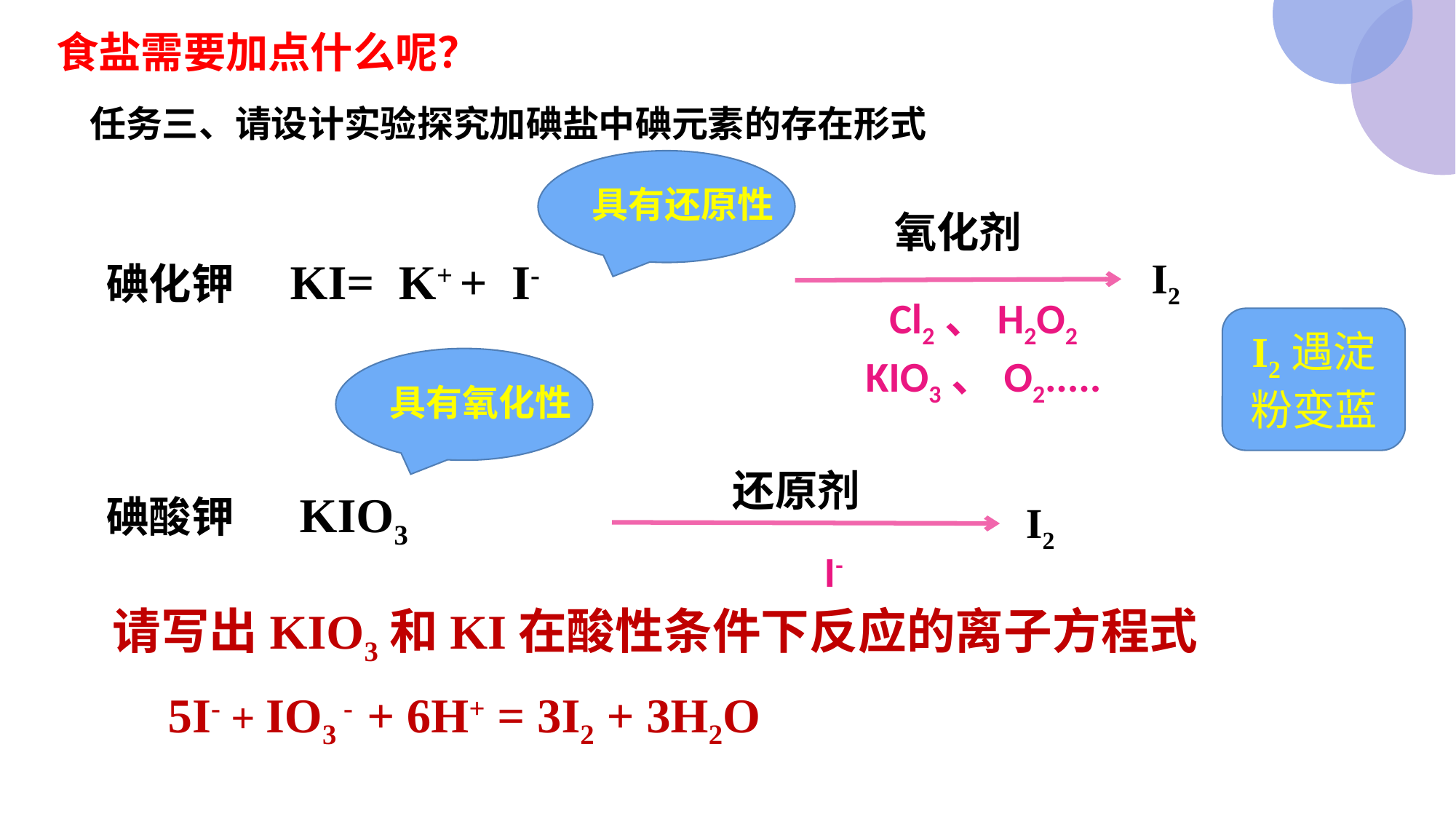

食盐需要加点什么呢？
任务三、请设计实验探究加碘盐中碘元素的存在形式

具有还原性
氧化剂
I2
碘化钾    KI=  K+ +  I-

碘酸钾     KIO3

Cl2、H2O2
KIO3、O2.....

I2遇淀粉变蓝

具有氧化性
还原剂
I2
I-

 请写出KIO3和KI在酸性条件下反应的离子方程式

5I- + IO3 -  + 6H+ = 3I2 + 3H2O